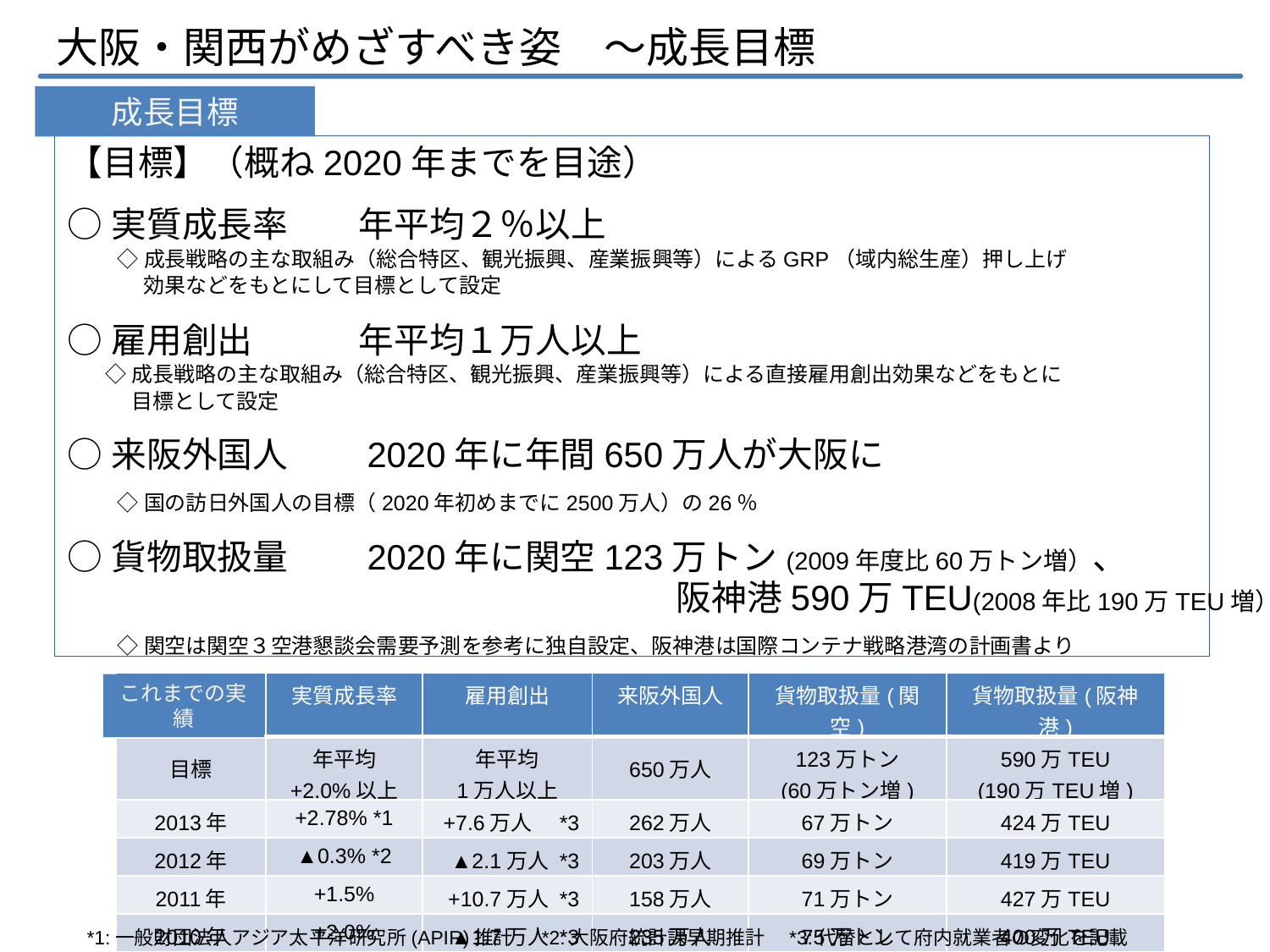

大阪・関西がめざすべき姿　～成長目標～

成長目標
【目標】（概ね2020年までを目途）

○実質成長率　　年平均２％以上
◇成長戦略の主な取組み（総合特区、観光振興、産業振興等）によるGRP（域内総生産）押し上げ
　 効果などをもとにして目標として設定

○雇用創出　　　年平均１万人以上
◇成長戦略の主な取組み（総合特区、観光振興、産業振興等）による直接雇用創出効果などをもとに
　 目標として設定

○来阪外国人　　2020年に年間650万人が大阪に
◇国の訪日外国人の目標（2020年初めまでに2500万人）の26％

○貨物取扱量　　2020年に関空123万トン(2009年度比60万トン増）、
　　　　　　　　　　　　　　　　　 阪神港590万TEU(2008年比190万TEU増）
◇関空は関空３空港懇談会需要予測を参考に独自設定、阪神港は国際コンテナ戦略港湾の計画書より
|  | 実質成長率 | 雇用創出 | 来阪外国人 | 貨物取扱量(関空) | 貨物取扱量(阪神港) |
| --- | --- | --- | --- | --- | --- |
| 目標 | 年平均 +2.0%以上 | 年平均 1万人以上 | 650万人 | 123万トン (60万トン増) | 590万TEU (190万TEU増) |
| 2013年 | +2.78% \*1 | +7.6万人　\*3 | 262万人 | 67万トン | 424万TEU |
| 2012年 | ▲0.3% \*2 | ▲2.1万人 \*3 | 203万人 | 69万トン | 419万TEU |
| 2011年 | +1.5% | +10.7万人 \*3 | 158万人 | 71万トン | 427万TEU |
| 2010年 | +2.0% | ▲1.7万人 \*3 | 235万人 | 75万トン | 400万TEU |
これまでの実績
*1:一般財団法人アジア太平洋研究所(APIR)推計　 *2:大阪府統計課早期推計　*3:代替として府内就業者の変化を記載